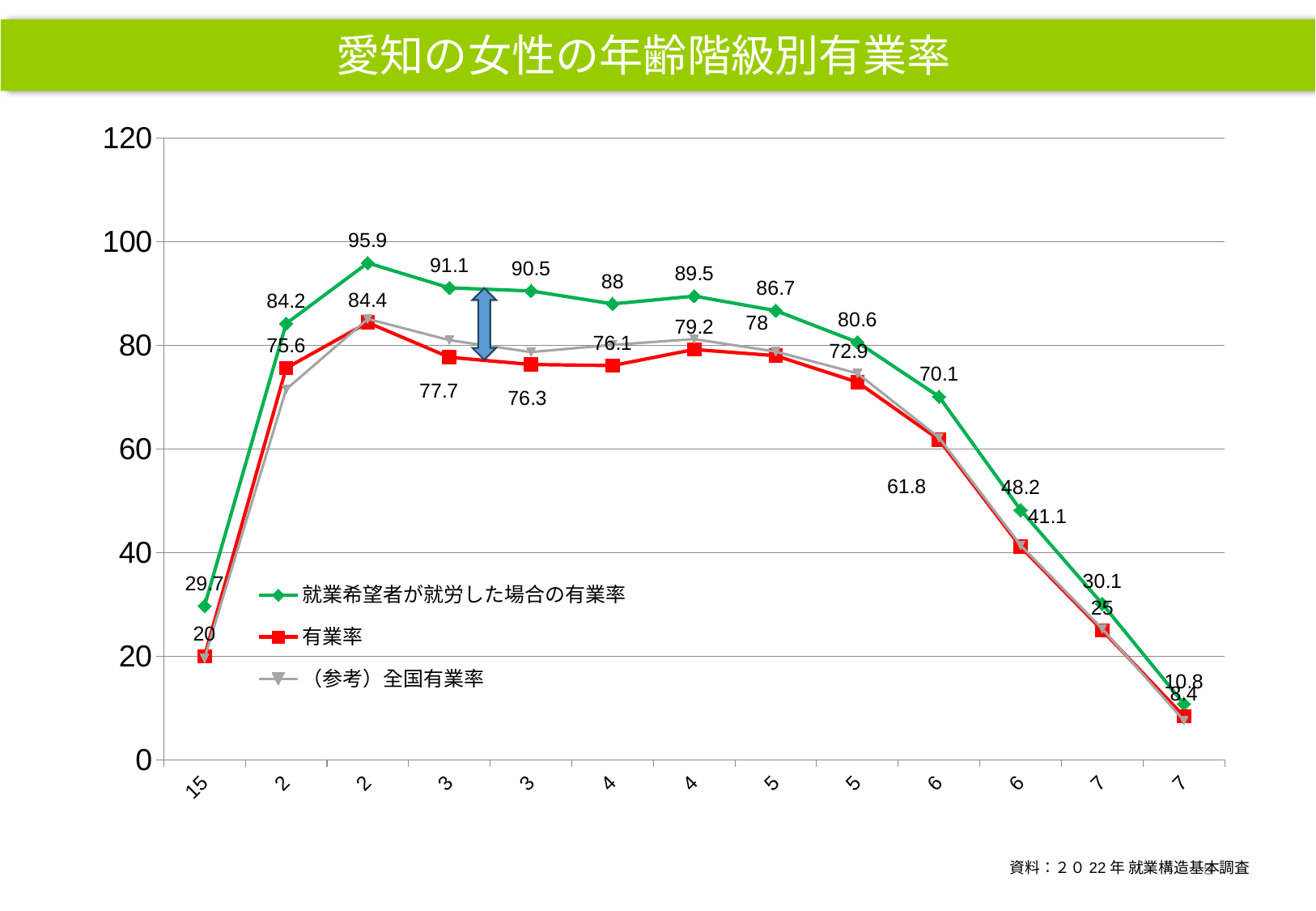

愛知の女性の年齢階級別有業率

### Chart

| Category | 就業希望者が就労した場合の有業率 | 有業率 | （参考）全国有業率 |
|---|---|---|---|
| 15～19歳 | 29.7 | 20.0 | 19.6 |
| 20～24 | 84.2 | 75.6 | 71.5 |
| 25～29 | 95.9 | 84.4 | 85.1 |
| 30～34 | 91.1 | 77.7 | 81.0 |
| 35～39 | 90.5 | 76.3 | 78.7 |
| 40～44 | 88.0 | 76.1 | 80.1 |
| 45～49 | 89.5 | 79.2 | 81.2 |
| 50～54 | 86.7 | 78.0 | 78.8 |
| 55～59 | 80.6 | 72.9 | 74.6 |
| 60～64 | 70.1 | 61.8 | 62.2 |
| 65～69 | 48.2 | 41.1 | 41.4 |
| 70～74 | 30.1 | 25.0 | 25.3 |
| 75歳以上 | 10.8 | 8.4 | 7.6 |
5
資料：２０22年 就業構造基本調査